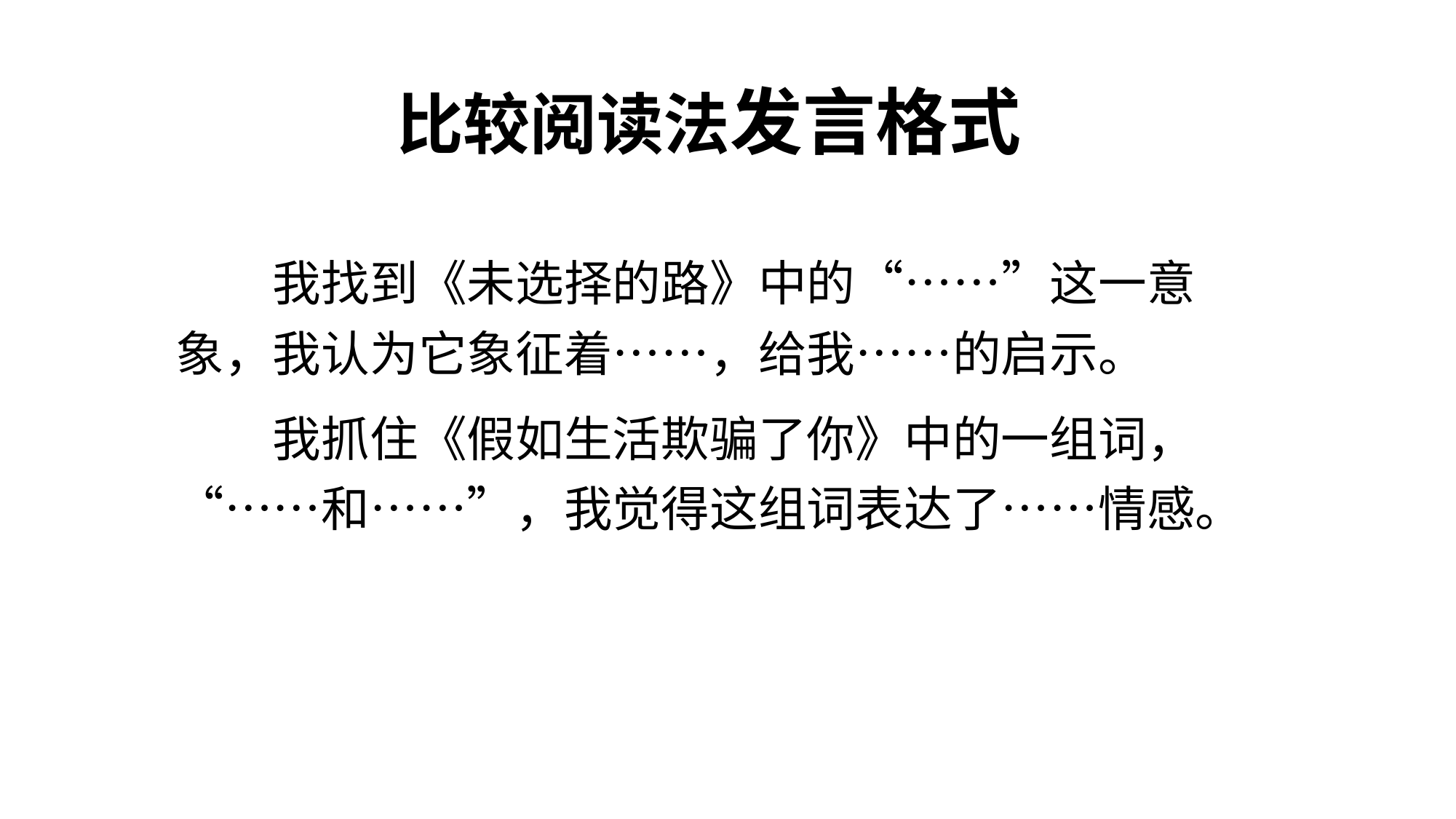

# 比较阅读法发言格式
　　我找到《未选择的路》中的“……”这一意象，我认为它象征着……，给我……的启示。
　　我抓住《假如生活欺骗了你》中的一组词，“……和……”，我觉得这组词表达了……情感。